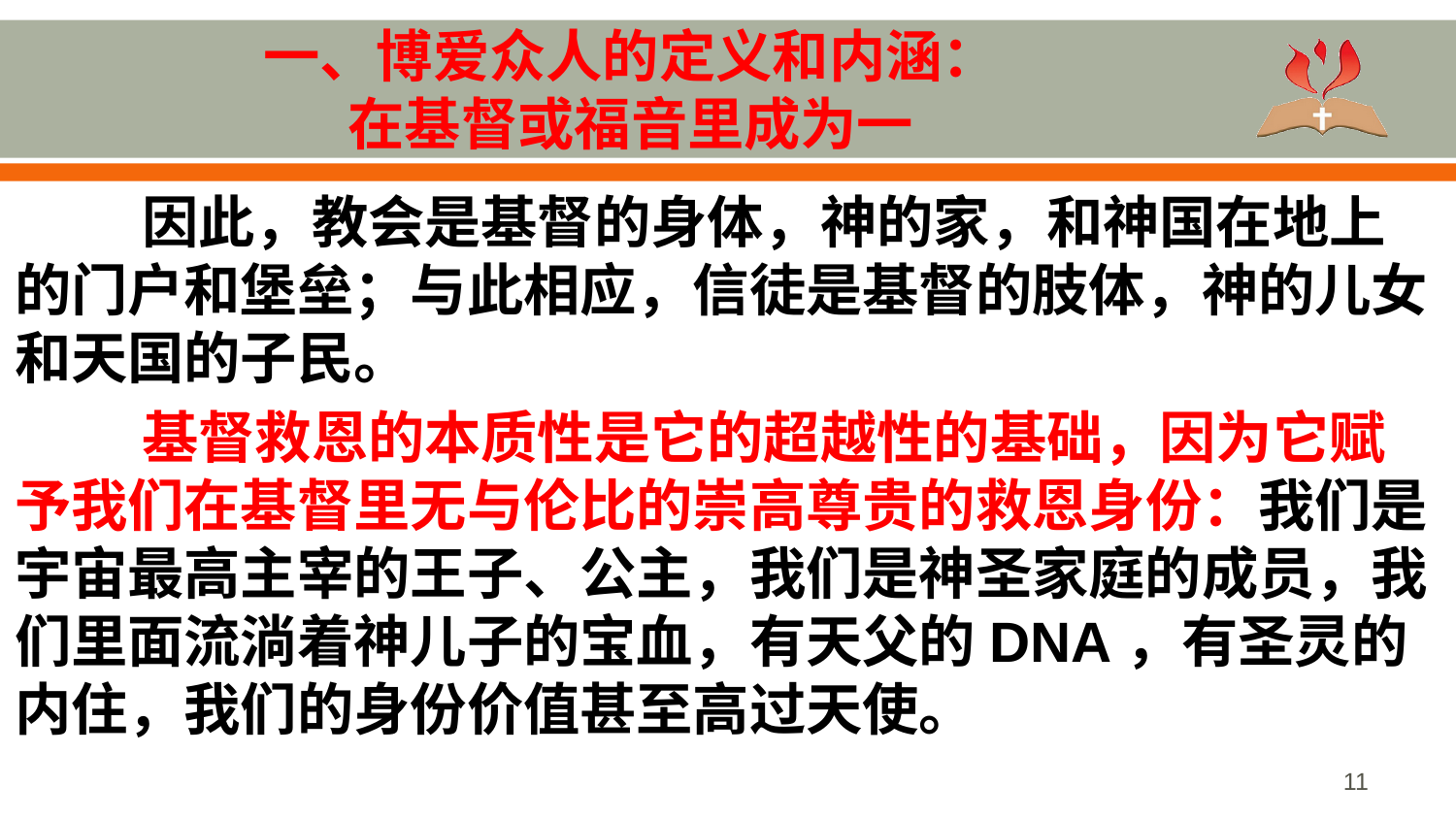

# 一、博爱众人的定义和内涵： 在基督或福音里成为一
因此，教会是基督的身体，神的家，和神国在地上的门户和堡垒；与此相应，信徒是基督的肢体，神的儿女和天国的子民。
基督救恩的本质性是它的超越性的基础，因为它赋予我们在基督里无与伦比的崇高尊贵的救恩身份：我们是宇宙最高主宰的王子、公主，我们是神圣家庭的成员，我们里面流淌着神儿子的宝血，有天父的DNA，有圣灵的内住，我们的身份价值甚至高过天使。

11